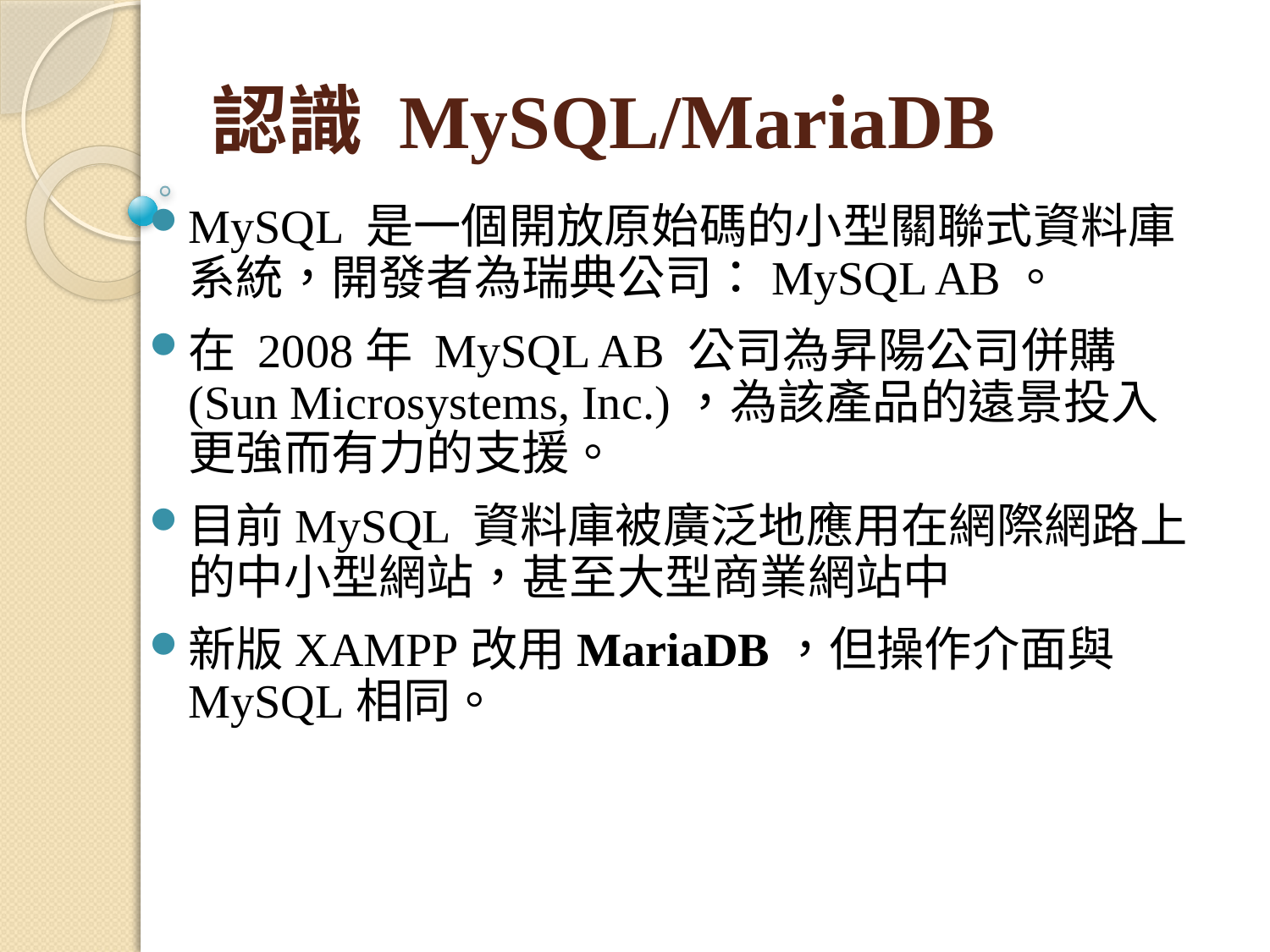

認識 MySQL/MariaDB
MySQL 是一個開放原始碼的小型關聯式資料庫系統，開發者為瑞典公司：MySQL AB。
在 2008年 MySQL AB 公司為昇陽公司併購 (Sun Microsystems, Inc.)，為該產品的遠景投入更強而有力的支援。
目前MySQL 資料庫被廣泛地應用在網際網路上的中小型網站，甚至大型商業網站中
新版XAMPP改用MariaDB，但操作介面與MySQL相同。